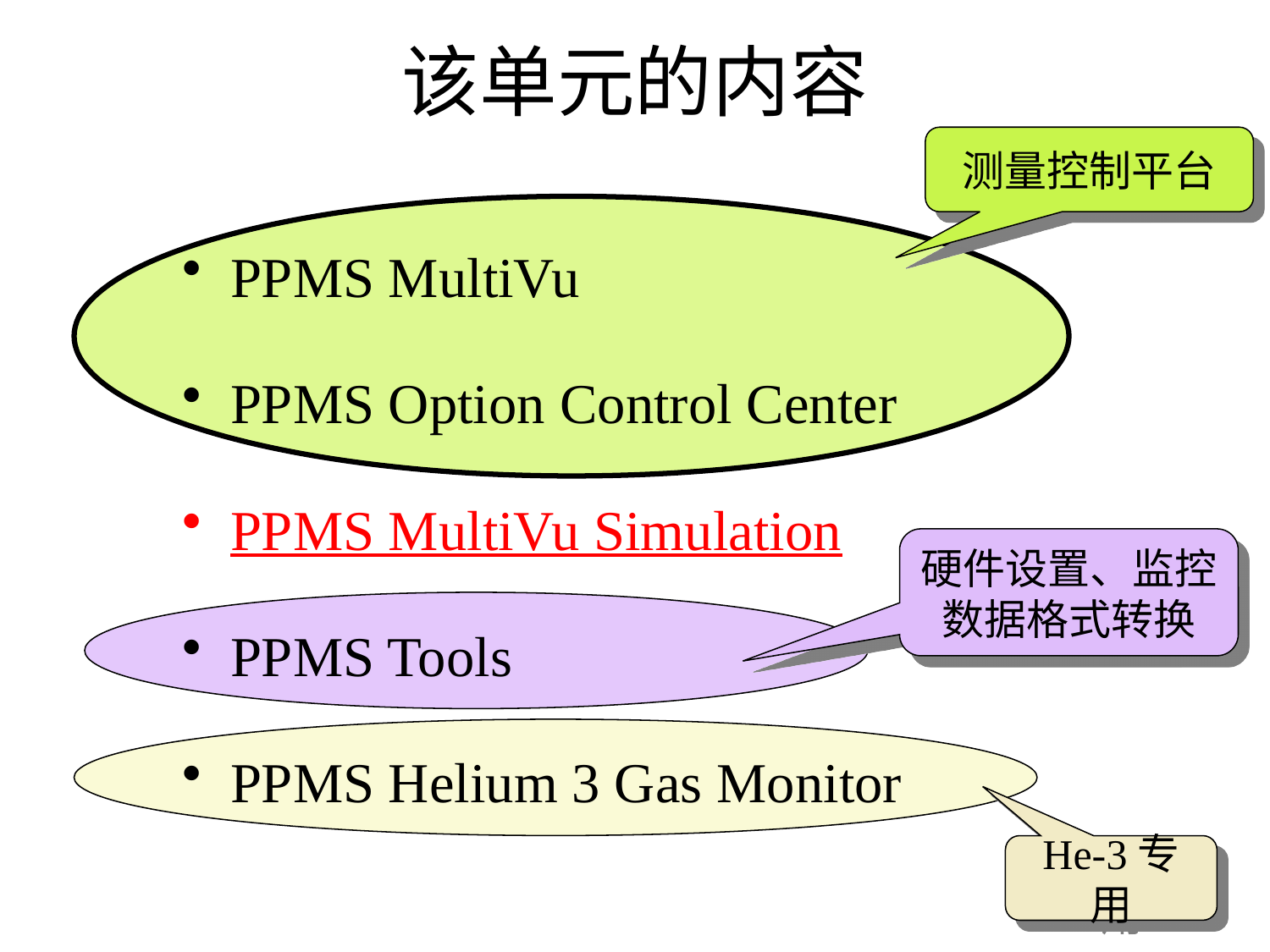

# 该单元的内容
测量控制平台

PPMS MultiVu
PPMS Option Control Center
PPMS MultiVu Simulation
PPMS Tools
PPMS Helium 3 Gas Monitor
硬件设置、监控
数据格式转换

He-3专用